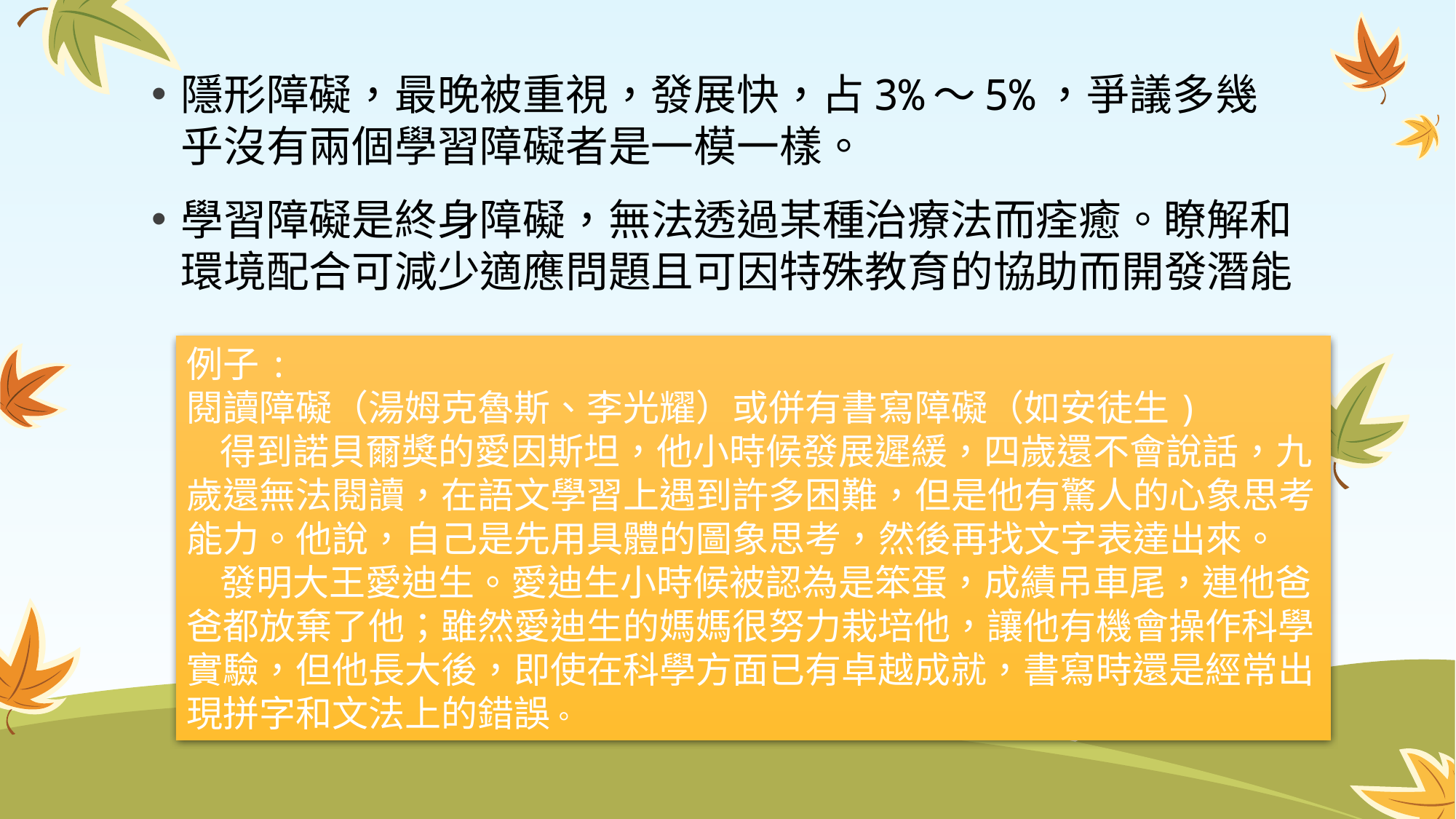

隱形障礙，最晚被重視，發展快，占3%～5%，爭議多幾乎沒有兩個學習障礙者是一模一樣。
學習障礙是終身障礙，無法透過某種治療法而痊癒。瞭解和環境配合可減少適應問題且可因特殊教育的協助而開發潛能

例子:
閱讀障礙（湯姆克魯斯、李光耀）或併有書寫障礙（如安徒生)
   得到諾貝爾獎的愛因斯坦，他小時候發展遲緩，四歲還不會說話，九歲還無法閱讀，在語文學習上遇到許多困難，但是他有驚人的心象思考能力。他說，自己是先用具體的圖象思考，然後再找文字表達出來。
   發明大王愛迪生。愛迪生小時候被認為是笨蛋，成績吊車尾，連他爸爸都放棄了他；雖然愛迪生的媽媽很努力栽培他，讓他有機會操作科學實驗，但他長大後，即使在科學方面已有卓越成就，書寫時還是經常出現拼字和文法上的錯誤。